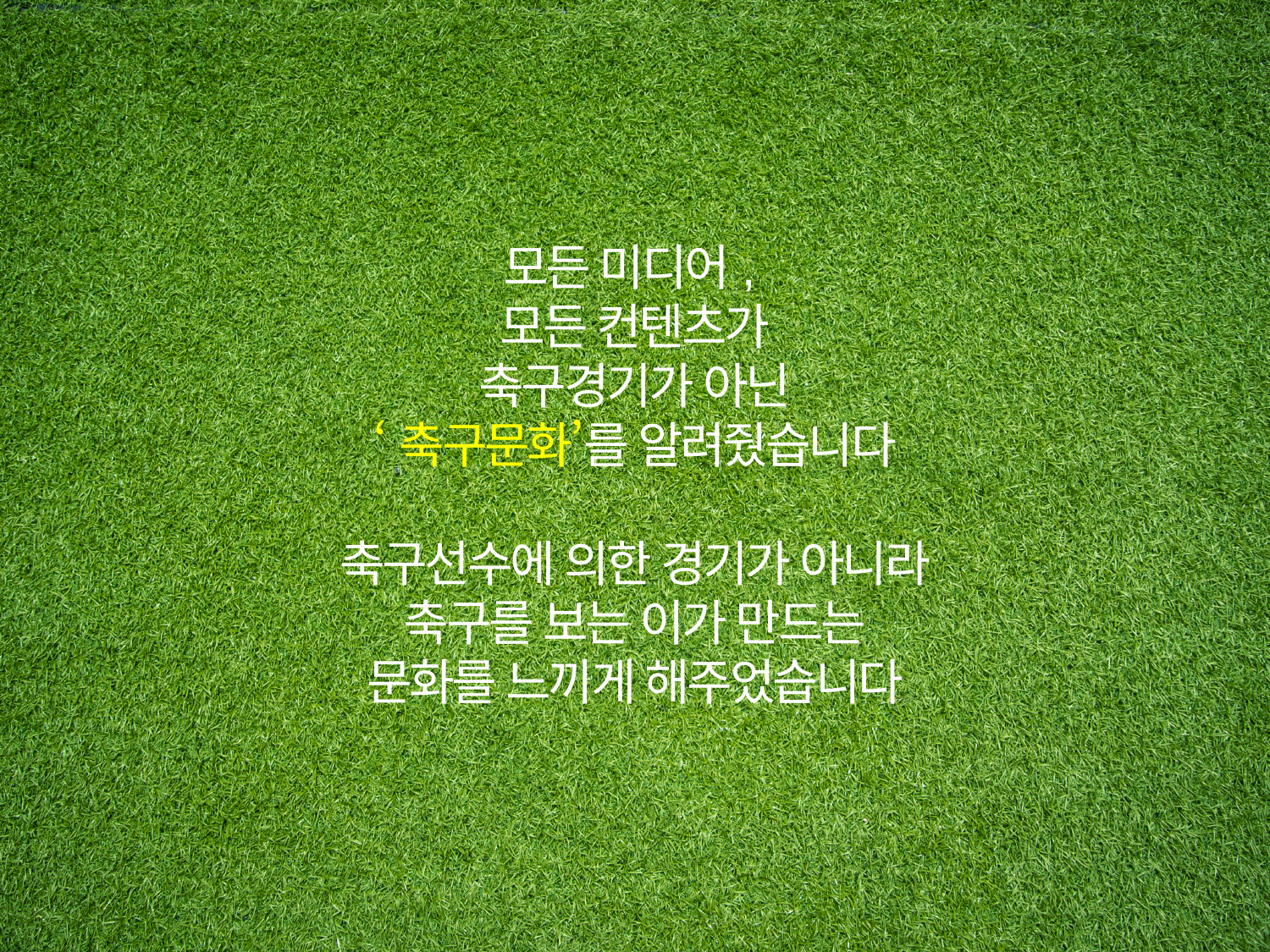

모든 미디어,
모든 컨텐츠가
축구경기가 아닌
‘축구문화’를 알려줬습니다

축구선수에 의한 경기가 아니라
축구를 보는 이가 만드는
문화를 느끼게 해주었습니다